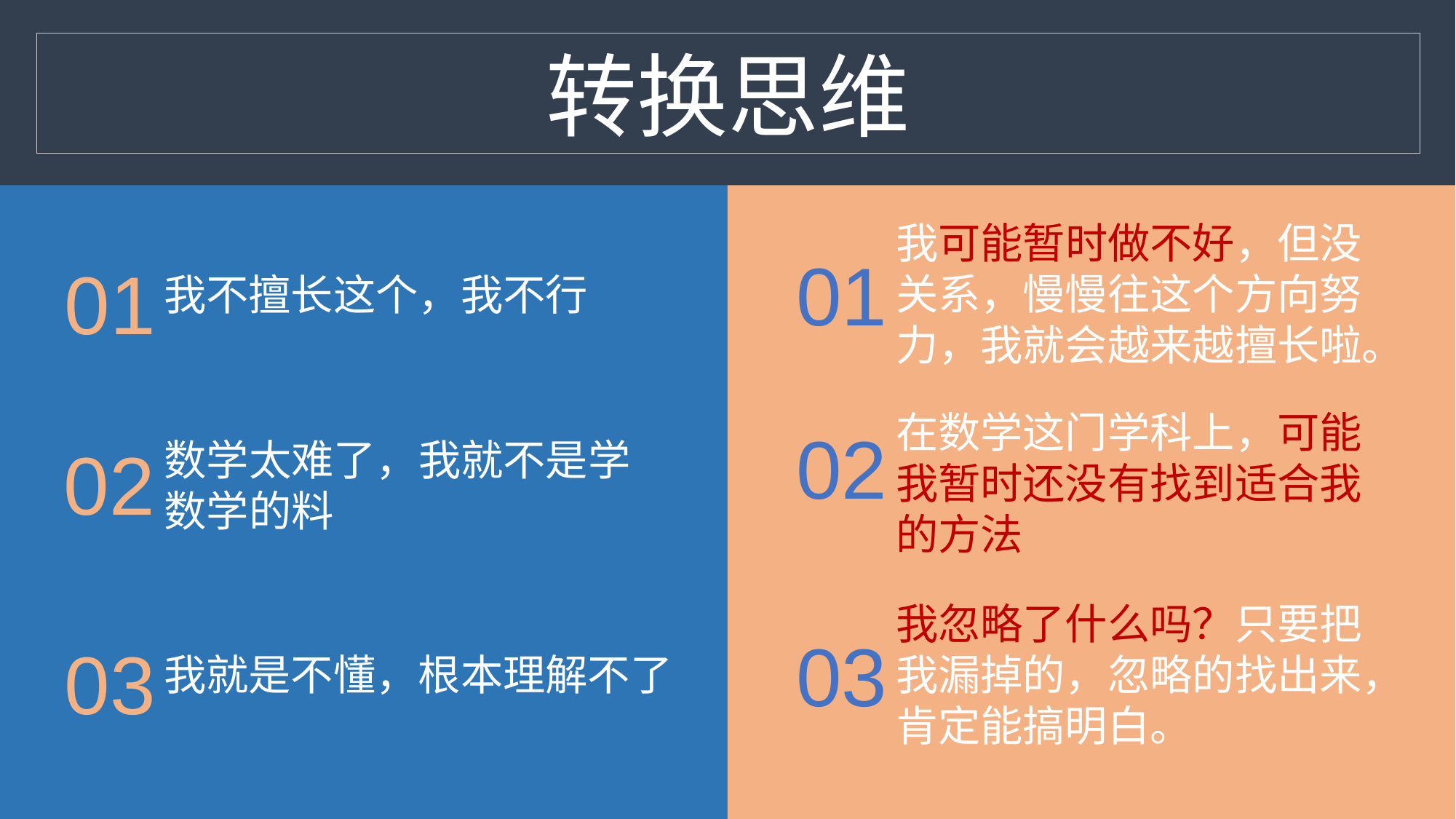

转换思维
我可能暂时做不好，但没关系，慢慢往这个方向努力，我就会越来越擅长啦。
01
01
我不擅长这个，我不行
在数学这门学科上，可能我暂时还没有找到适合我的方法
02
02
数学太难了，我就不是学
数学的料
我忽略了什么吗？只要把我漏掉的，忽略的找出来，肯定能搞明白。
03
03
我就是不懂，根本理解不了